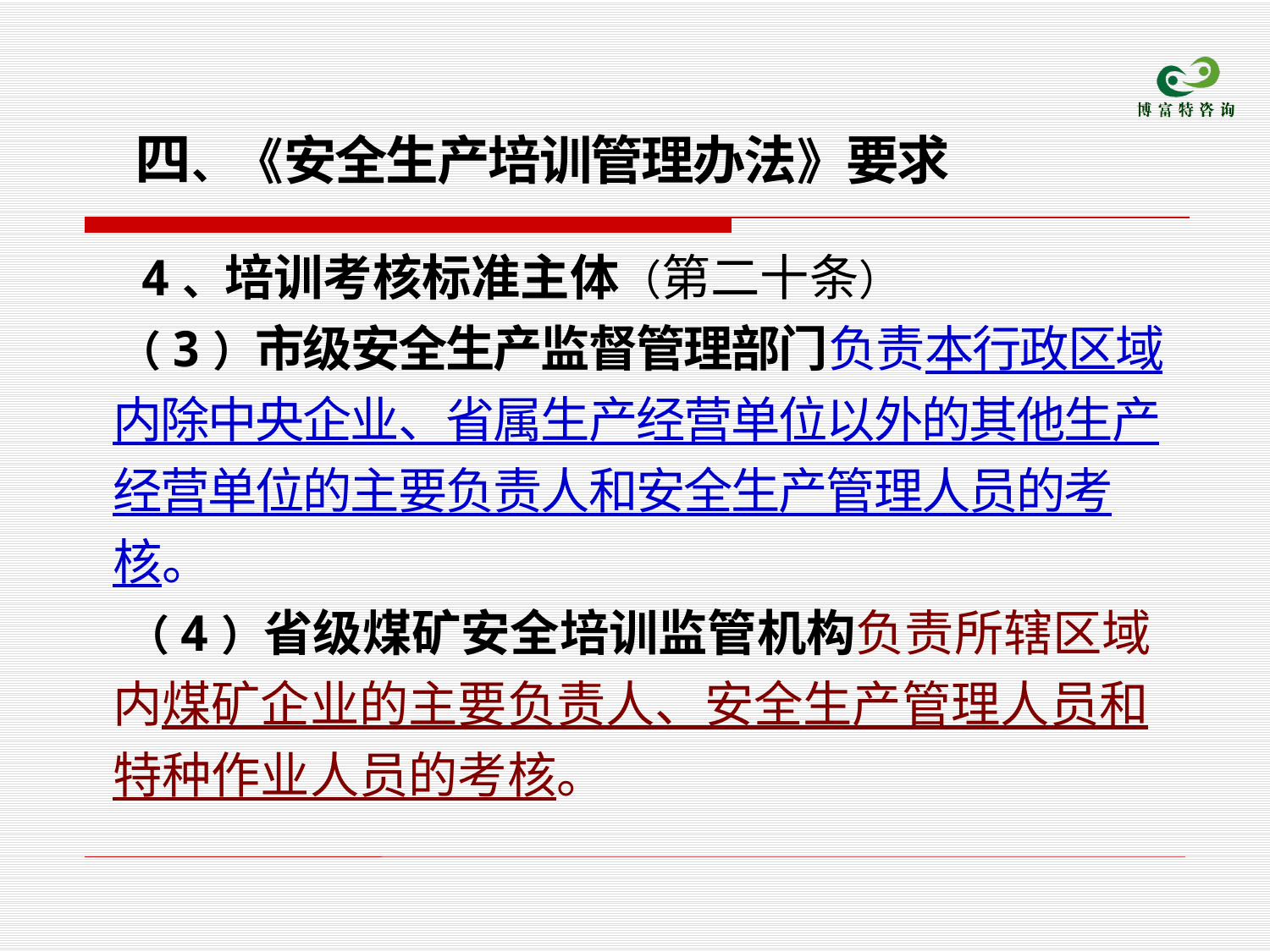

四、《安全生产培训管理办法》要求
　      4、培训考核标准主体（第二十条）
       （3）市级安全生产监督管理部门负责本行政区域内除中央企业、省属生产经营单位以外的其他生产经营单位的主要负责人和安全生产管理人员的考核。
       （4）省级煤矿安全培训监管机构负责所辖区域内煤矿企业的主要负责人、安全生产管理人员和特种作业人员的考核。